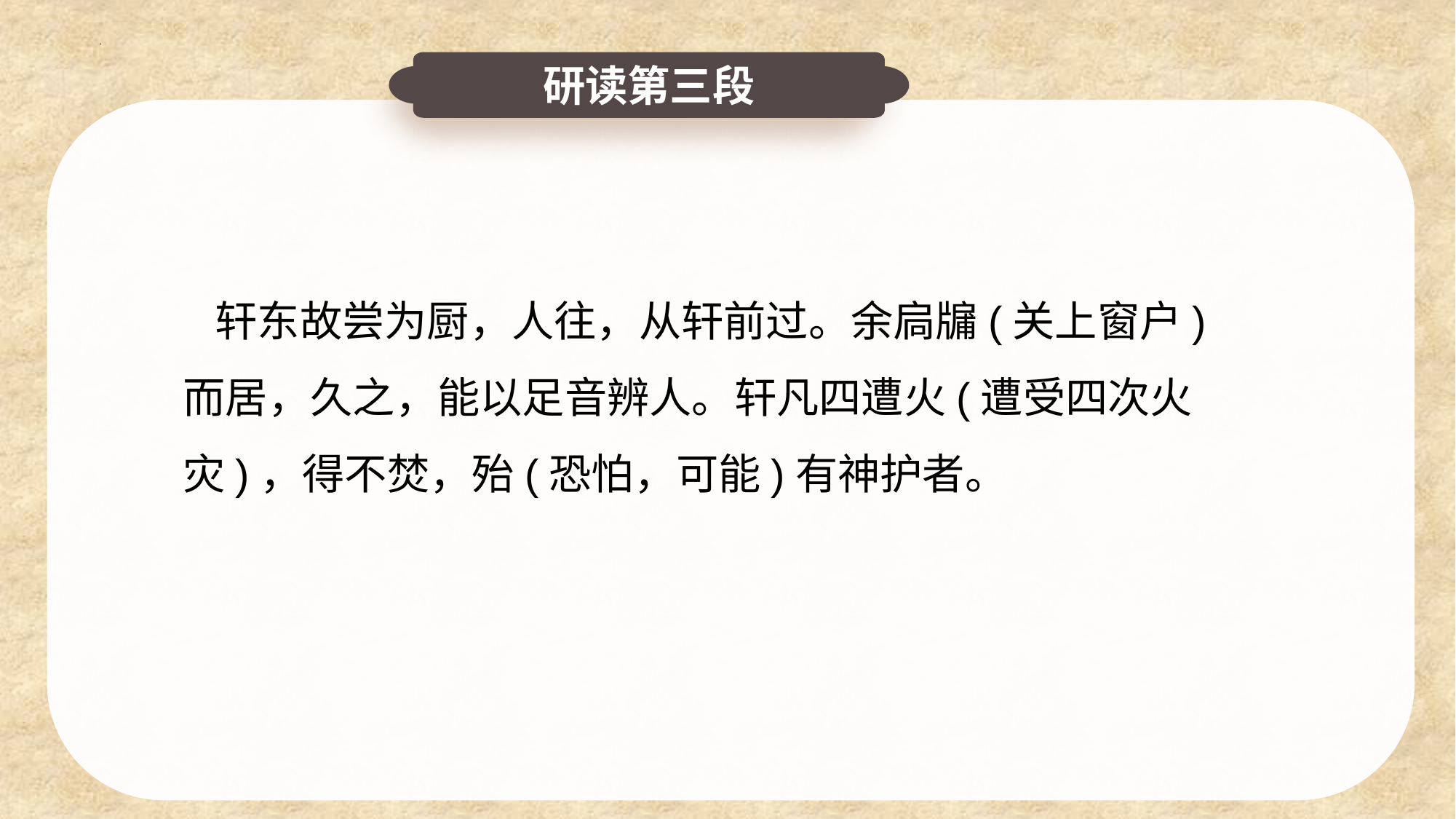

研读第三段

轩东故尝为厨，人往，从轩前过。余扃牖(关上窗户)而居，久之，能以足音辨人。轩凡四遭火(遭受四次火灾)，得不焚，殆(恐怕，可能)有神护者。